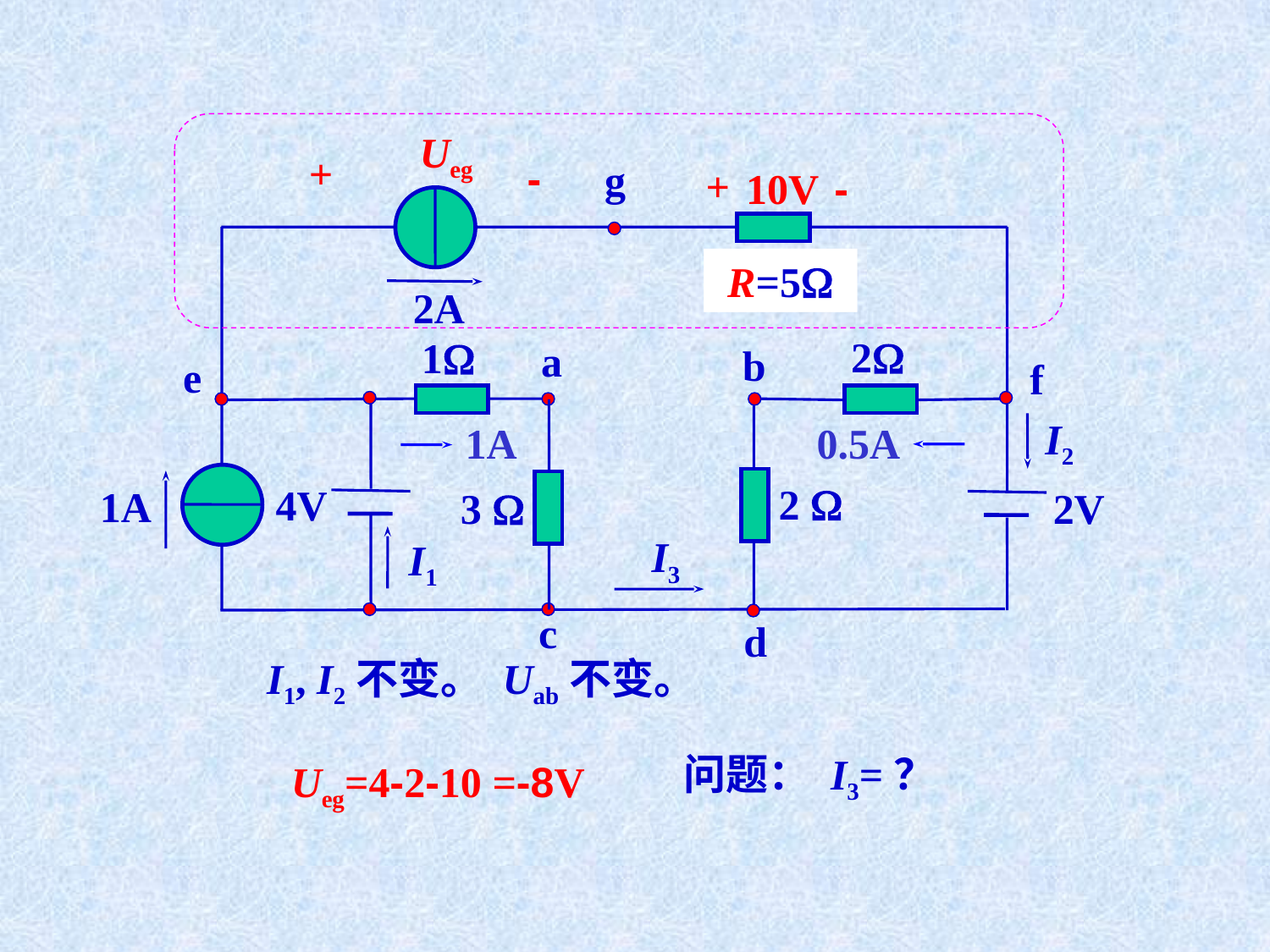

Ueg
+
-
g

R=3Ω
2A

2Ω
1Ω
a
b
e
f

I2

2 Ω
4V
1A
3 Ω
2V

I3
I1

c

d

+
10V
-
R=5Ω
R=5Ω
1A

0.5A

I1, I2不变。 Uab不变。

问题： I3=？
Ueg=4-2-10 =-8V